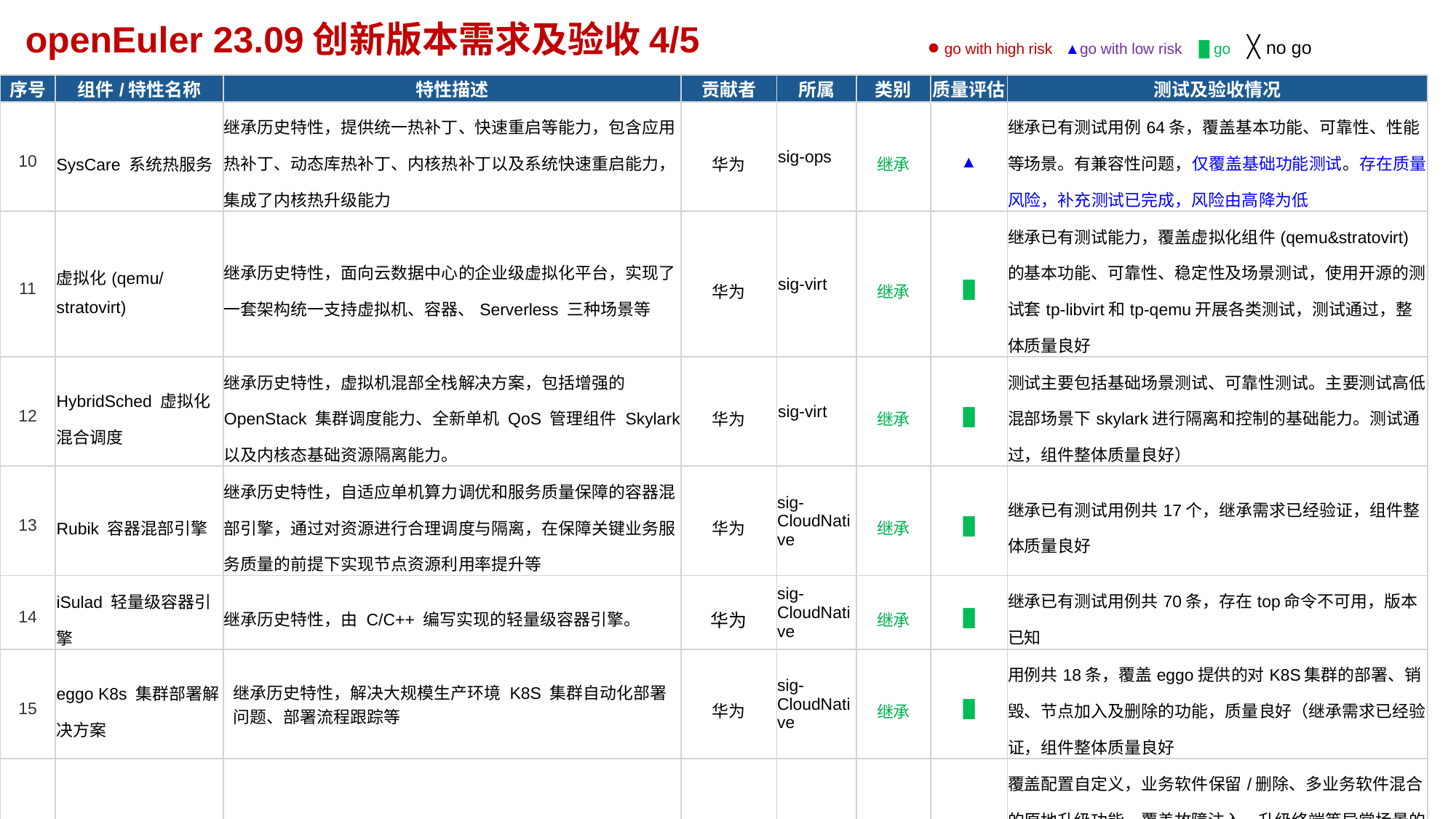

# openEuler 23.09创新版本需求及验收4/5
● go with high risk   ▲go with low risk    █ go    ╳ no go
| 序号 | 组件/特性名称 | 特性描述 | 贡献者 | 所属 | 类别 | 质量评估 | 测试及验收情况 |
| --- | --- | --- | --- | --- | --- | --- | --- |
| 10 | SysCare 系统热服务 | 继承历史特性，提供统一热补丁、快速重启等能力，包含应用热补丁、动态库热补丁、内核热补丁以及系统快速重启能力，集成了内核热升级能力 | 华为 | sig-ops | 继承 | ▲ | 继承已有测试用例64条，覆盖基本功能、可靠性、性能等场景。有兼容性问题，仅覆盖基础功能测试。存在质量风险，补充测试已完成，风险由高降为低 |
| 11 | 虚拟化(qemu/stratovirt) | 继承历史特性，面向云数据中心的企业级虚拟化平台，实现了一套架构统一支持虚拟机、容器、Serverless 三种场景等 | 华为 | sig-virt | 继承 | █ | 继承已有测试能力，覆盖虚拟化组件(qemu&stratovirt)的基本功能、可靠性、稳定性及场景测试，使用开源的测试套tp-libvirt和tp-qemu开展各类测试，测试通过，整体质量良好 |
| 12 | HybridSched 虚拟化混合调度 | 继承历史特性，虚拟机混部全栈解决方案，包括增强的 OpenStack 集群调度能力、全新单机 QoS 管理组件 Skylark 以及内核态基础资源隔离能力。 | 华为 | sig-virt | 继承 | █ | 测试主要包括基础场景测试、可靠性测试。主要测试高低混部场景下skylark进行隔离和控制的基础能力。测试通过，组件整体质量良好） |
| 13 | Rubik 容器混部引擎 | 继承历史特性，自适应单机算力调优和服务质量保障的容器混部引擎，通过对资源进行合理调度与隔离，在保障关键业务服务质量的前提下实现节点资源利用率提升等 | 华为 | sig-CloudNative | 继承 | █ | 继承已有测试用例共17个，继承需求已经验证，组件整体质量良好 |
| 14 | iSulad 轻量级容器引擎 | 继承历史特性，由 C/C++ 编写实现的轻量级容器引擎。 | 华为 | sig-CloudNative | 继承 | █ | 继承已有测试用例共70条，存在top命令不可用，版本已知 |
| 15 | eggo K8s 集群部署解决方案 | 继承历史特性，解决大规模生产环境 K8S 集群自动化部署问题、部署流程跟踪等 | 华为 | sig-CloudNative | 继承 | █ | 用例共18条，覆盖eggo提供的对K8S集群的部署、销毁、节点加入及删除的功能，质量良好（继承需求已经验证，组件整体质量良好 |
| 16 | Kmesh 高性能服务治理框架 | 继承历史特性，一种高性能服务网格数据面软件，基于可编程内核，将流量治理逻辑从代理程序下沉到操作系统，实现流量路径多跳变为一跳，大幅提升服务网格下应用访问性能。 | 华为 | sig-high-performance-network | 继承 | █ | 覆盖配置自定义，业务软件保留/删除、多业务软件混合的原地升级功能，覆盖故障注入，升级终端等异常场景的可靠性以及回滚功能；覆盖升级套件的前端功能测试；Kmesh的性能是envoy的8~11倍，符合性能提升5倍的预期，发现的问题均已闭环。测试通过，组件整体质量良好 |
伙伴特性贡献总结
竞争力特性总结